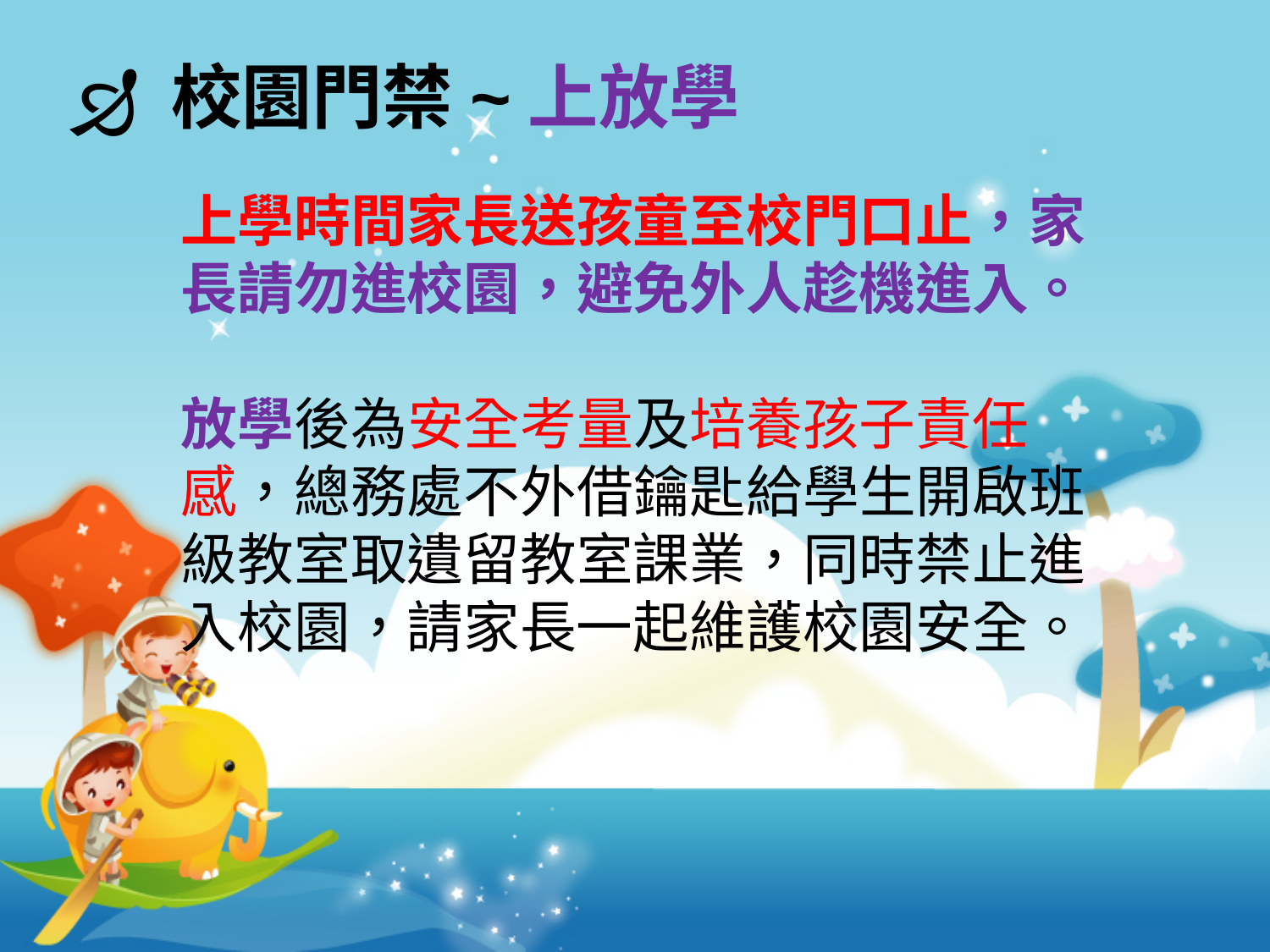

# 🙖 校園門禁~上放學
上學時間家長送孩童至校門口止，家長請勿進校園，避免外人趁機進入。

放學後為安全考量及培養孩子責任感，總務處不外借鑰匙給學生開啟班級教室取遺留教室課業，同時禁止進入校園，請家長一起維護校園安全。